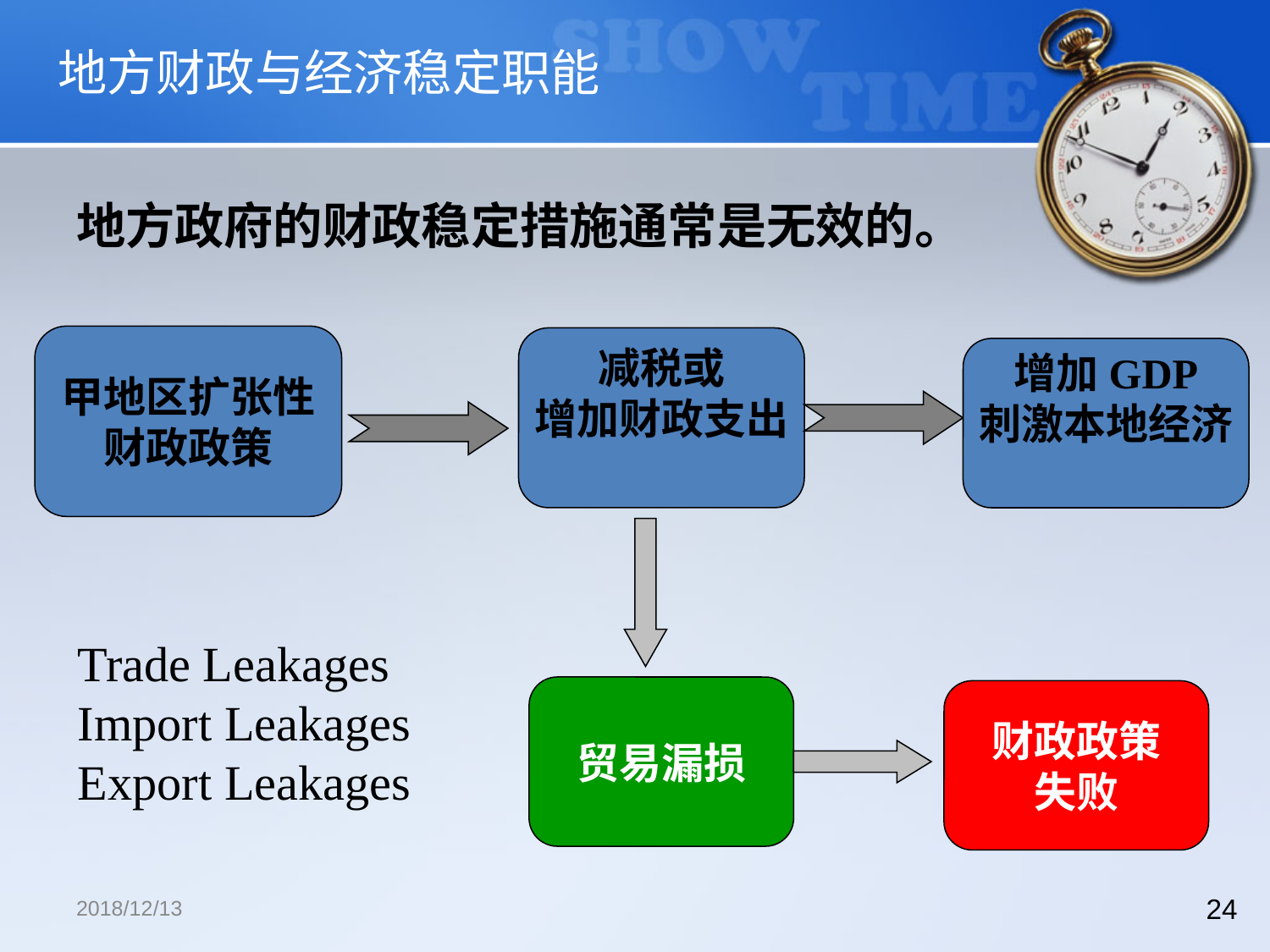

# 地方财政与经济稳定职能
地方政府的财政稳定措施通常是无效的。
甲地区扩张性
财政政策
减税或
增加财政支出

增加GDP
刺激本地经济

Trade Leakages Import Leakages Export Leakages
贸易漏损
财政政策
失败

2018/12/13
24